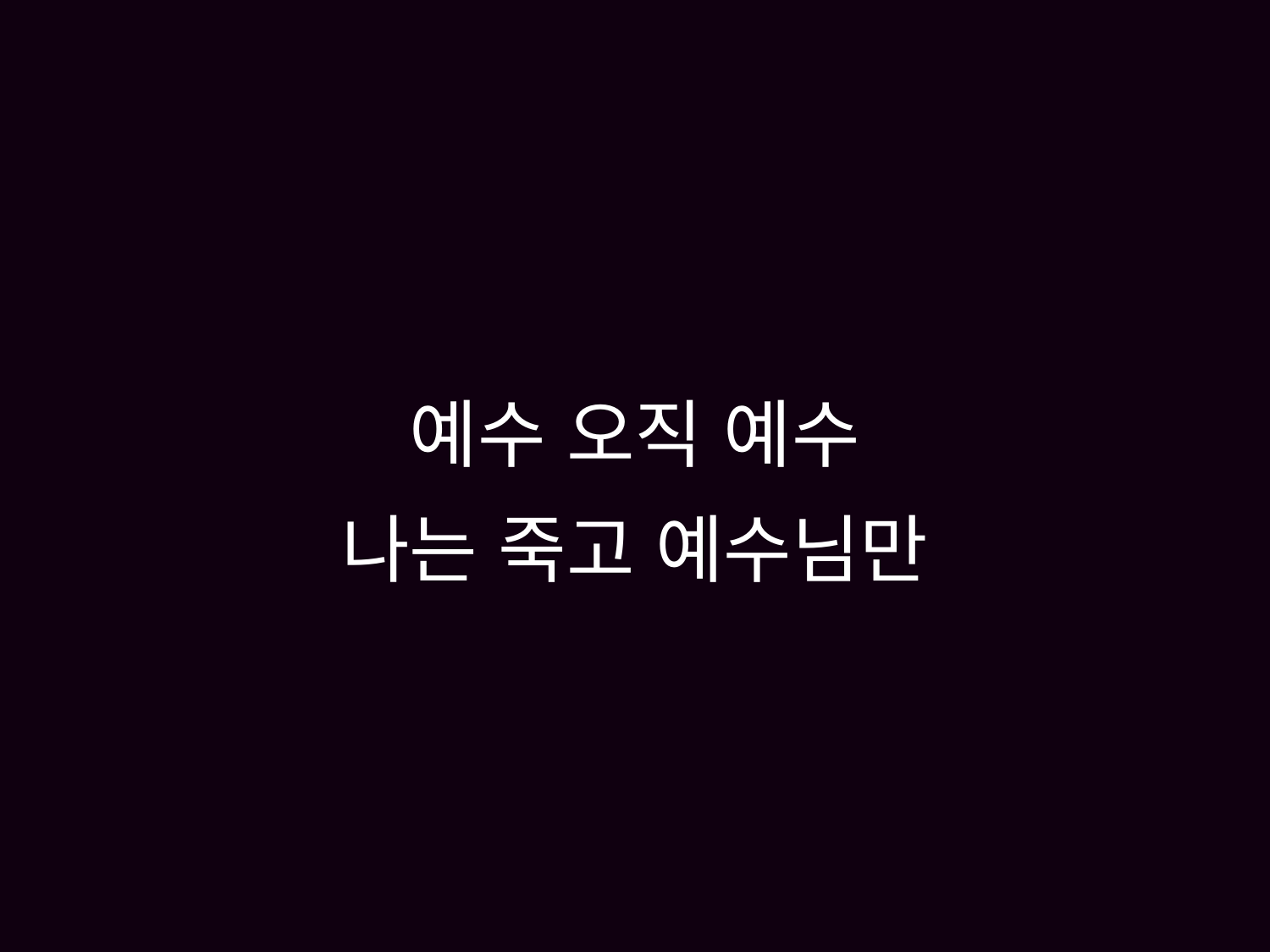

# 예수 오직 예수 나는 죽고 예수님만